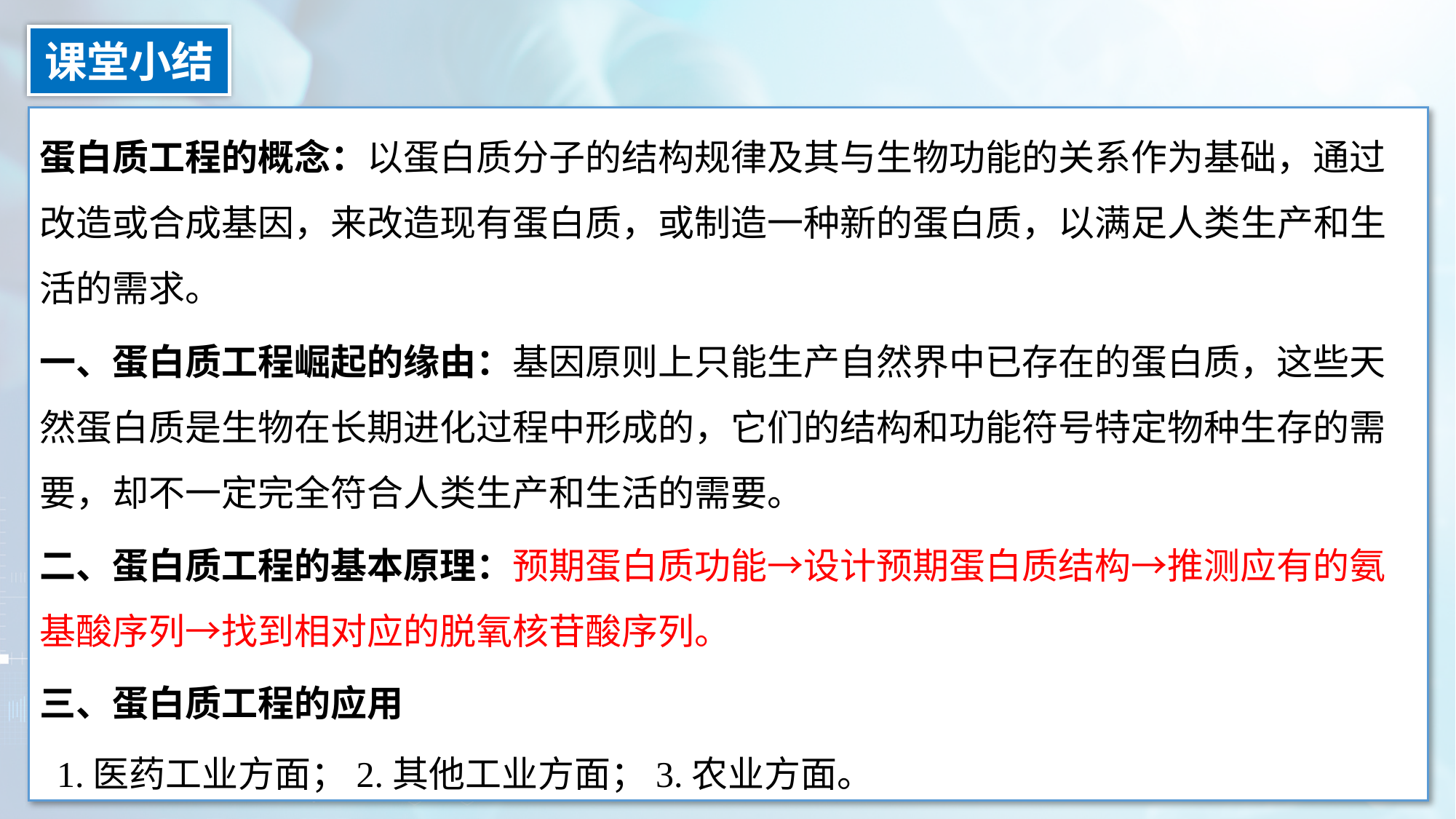

课堂小结
蛋白质工程的概念：以蛋白质分子的结构规律及其与生物功能的关系作为基础，通过改造或合成基因，来改造现有蛋白质，或制造一种新的蛋白质，以满足人类生产和生活的需求。
一、蛋白质工程崛起的缘由：基因原则上只能生产自然界中已存在的蛋白质，这些天然蛋白质是生物在长期进化过程中形成的，它们的结构和功能符号特定物种生存的需要，却不一定完全符合人类生产和生活的需要。
二、蛋白质工程的基本原理：预期蛋白质功能→设计预期蛋白质结构→推测应有的氨基酸序列→找到相对应的脱氧核苷酸序列。
三、蛋白质工程的应用
1.医药工业方面；2.其他工业方面；3.农业方面。